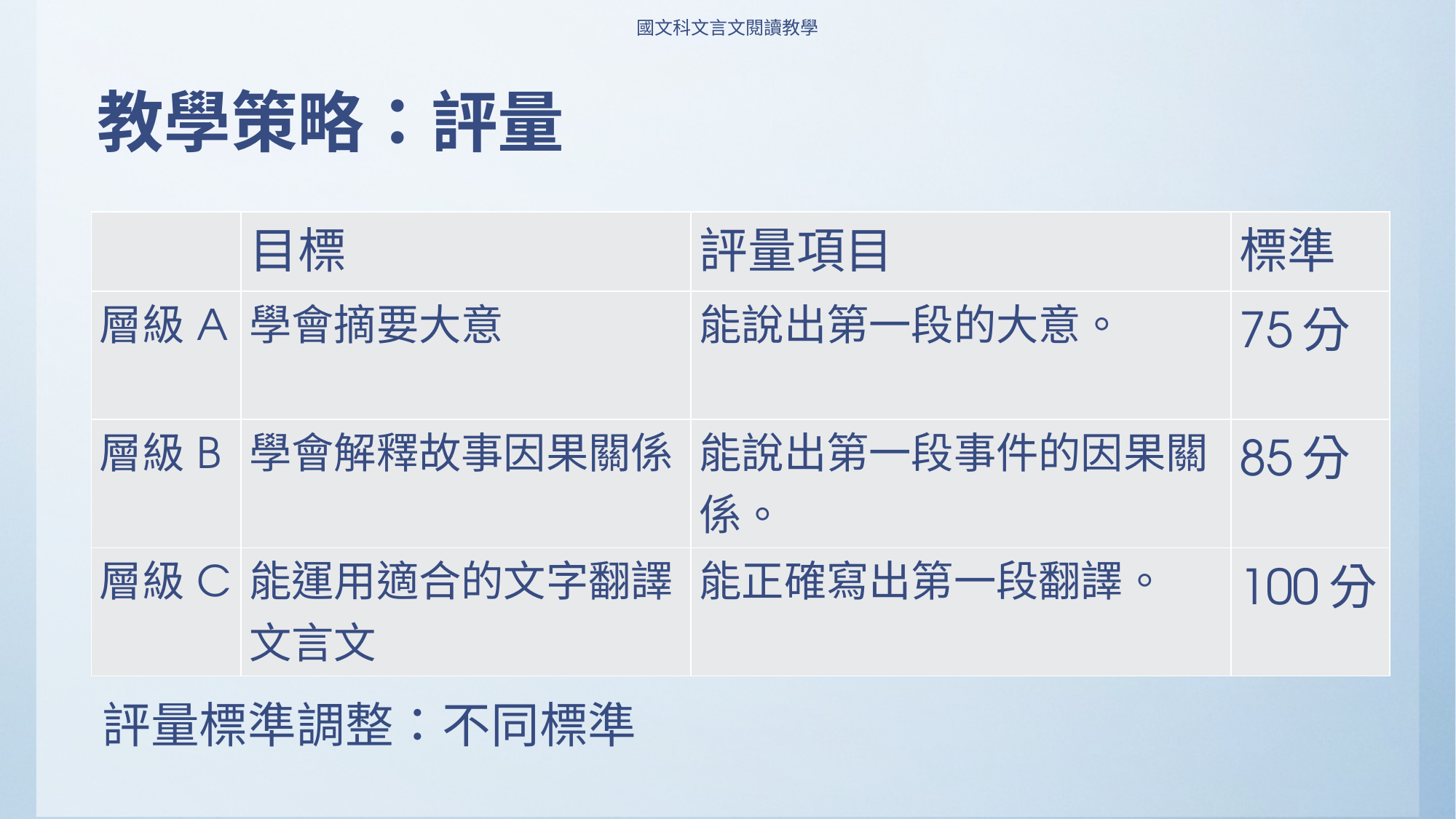

國文科文言文閱讀教學
# 教學策略：評量
|  | 目標 | 評量項目 | 標準 |
| --- | --- | --- | --- |
| 層級A | 學會摘要大意 | 能說出第一段的大意。 | 75分 |
| 層級B | 學會解釋故事因果關係 | 能說出第一段事件的因果關係。 | 85分 |
| 層級C | 能運用適合的文字翻譯文言文 | 能正確寫出第一段翻譯。 | 100分 |
評量標準調整：不同標準